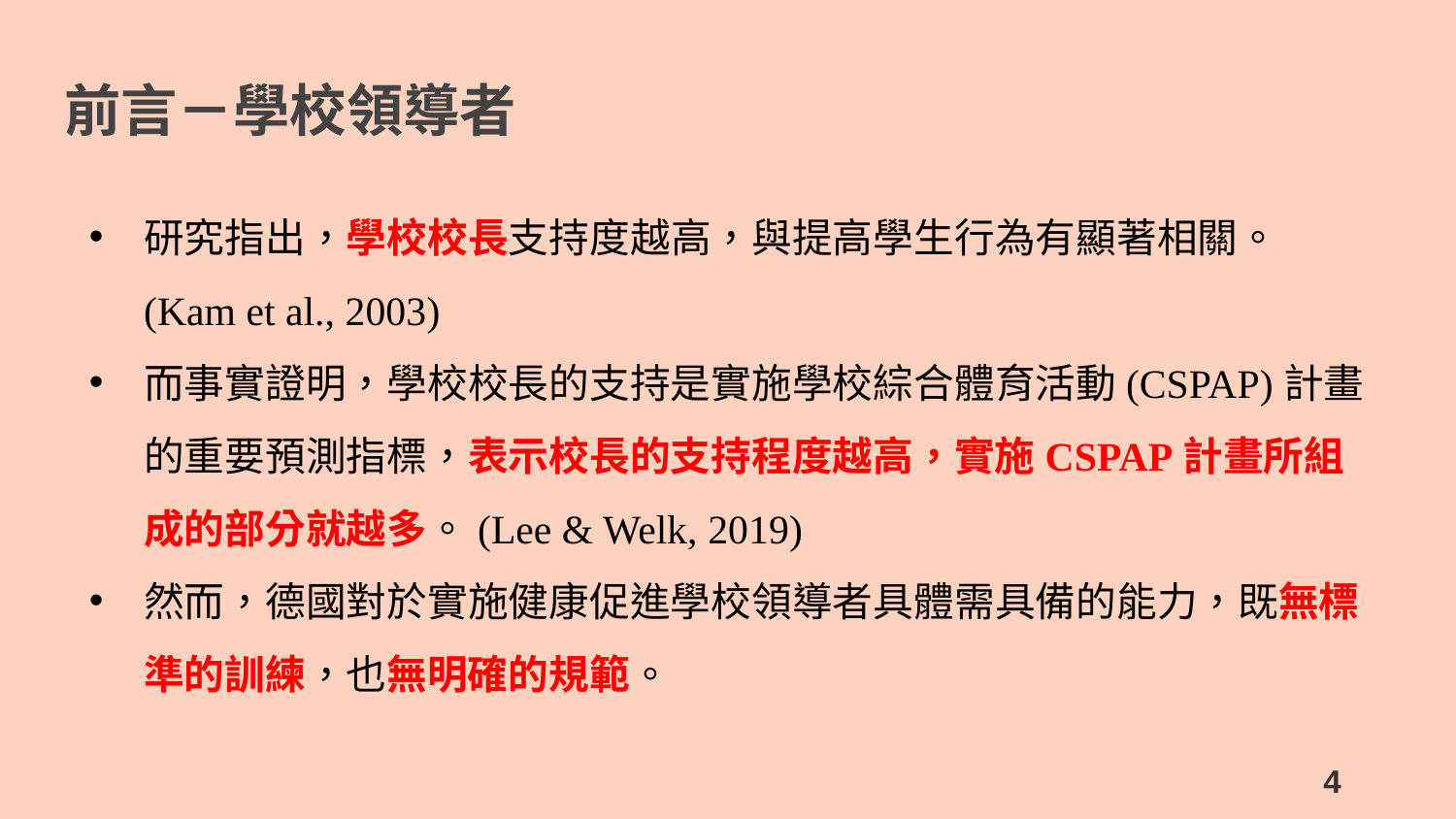

前言－學校領導者
研究指出，學校校長支持度越高，與提高學生行為有顯著相關。(Kam et al., 2003)
而事實證明，學校校長的支持是實施學校綜合體育活動(CSPAP)計畫的重要預測指標，表示校長的支持程度越高，實施CSPAP計畫所組成的部分就越多。(Lee & Welk, 2019)
然而，德國對於實施健康促進學校領導者具體需具備的能力，既無標準的訓練，也無明確的規範。

4